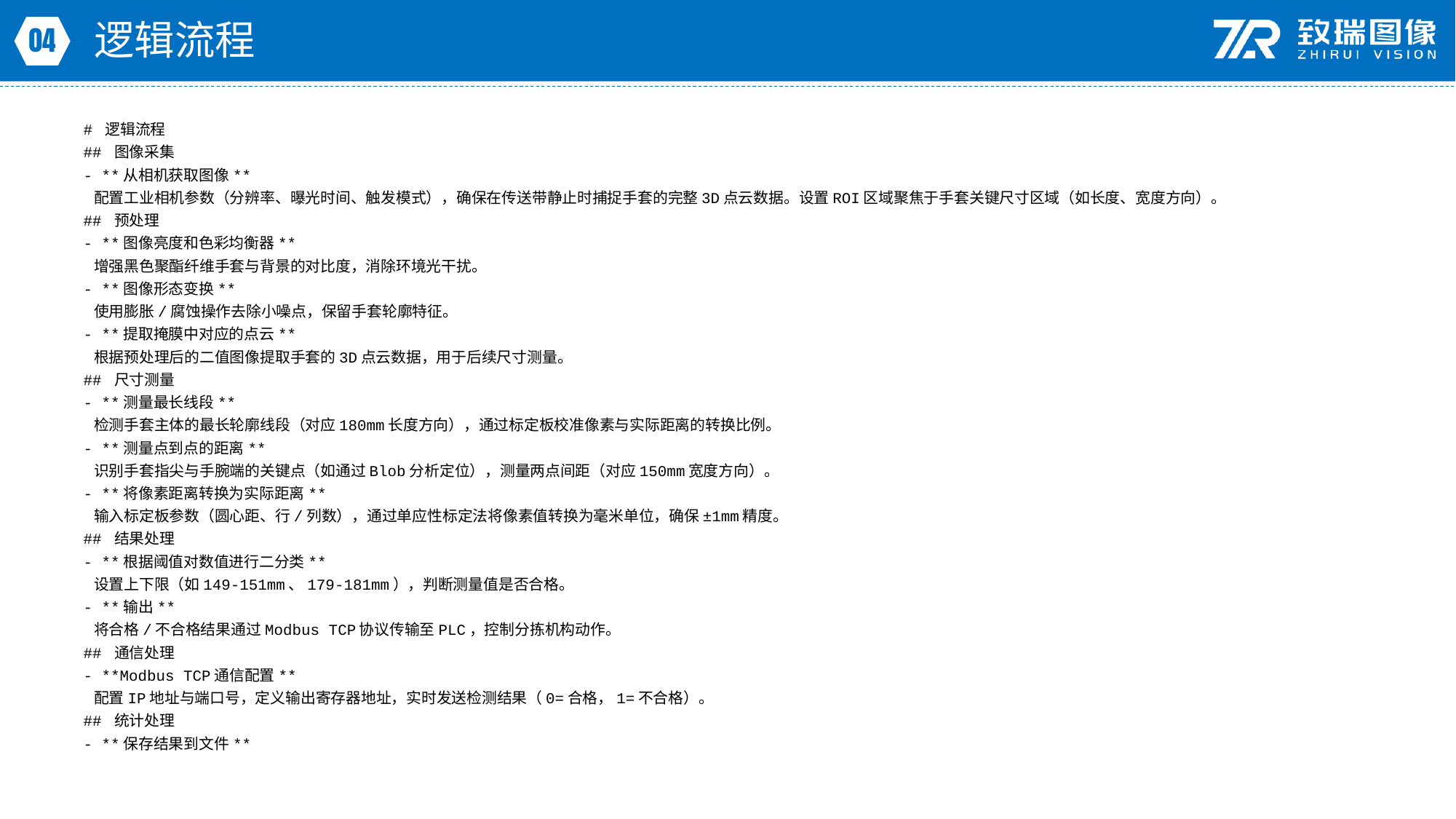

逻辑流程
04

# 逻辑流程
## 图像采集
- **从相机获取图像**
  配置工业相机参数（分辨率、曝光时间、触发模式），确保在传送带静止时捕捉手套的完整3D点云数据。设置ROI区域聚焦于手套关键尺寸区域（如长度、宽度方向）。
## 预处理
- **图像亮度和色彩均衡器**
  增强黑色聚酯纤维手套与背景的对比度，消除环境光干扰。
- **图像形态变换**
  使用膨胀/腐蚀操作去除小噪点，保留手套轮廓特征。
- **提取掩膜中对应的点云**
  根据预处理后的二值图像提取手套的3D点云数据，用于后续尺寸测量。
## 尺寸测量
- **测量最长线段**
  检测手套主体的最长轮廓线段（对应180mm长度方向），通过标定板校准像素与实际距离的转换比例。
- **测量点到点的距离**
  识别手套指尖与手腕端的关键点（如通过Blob分析定位），测量两点间距（对应150mm宽度方向）。
- **将像素距离转换为实际距离**
  输入标定板参数（圆心距、行/列数），通过单应性标定法将像素值转换为毫米单位，确保±1mm精度。
## 结果处理
- **根据阈值对数值进行二分类**
  设置上下限（如149-151mm、179-181mm），判断测量值是否合格。
- **输出**
  将合格/不合格结果通过Modbus TCP协议传输至PLC，控制分拣机构动作。
## 通信处理
- **Modbus TCP通信配置**
  配置IP地址与端口号，定义输出寄存器地址，实时发送检测结果（0=合格，1=不合格）。
## 统计处理
- **保存结果到文件**